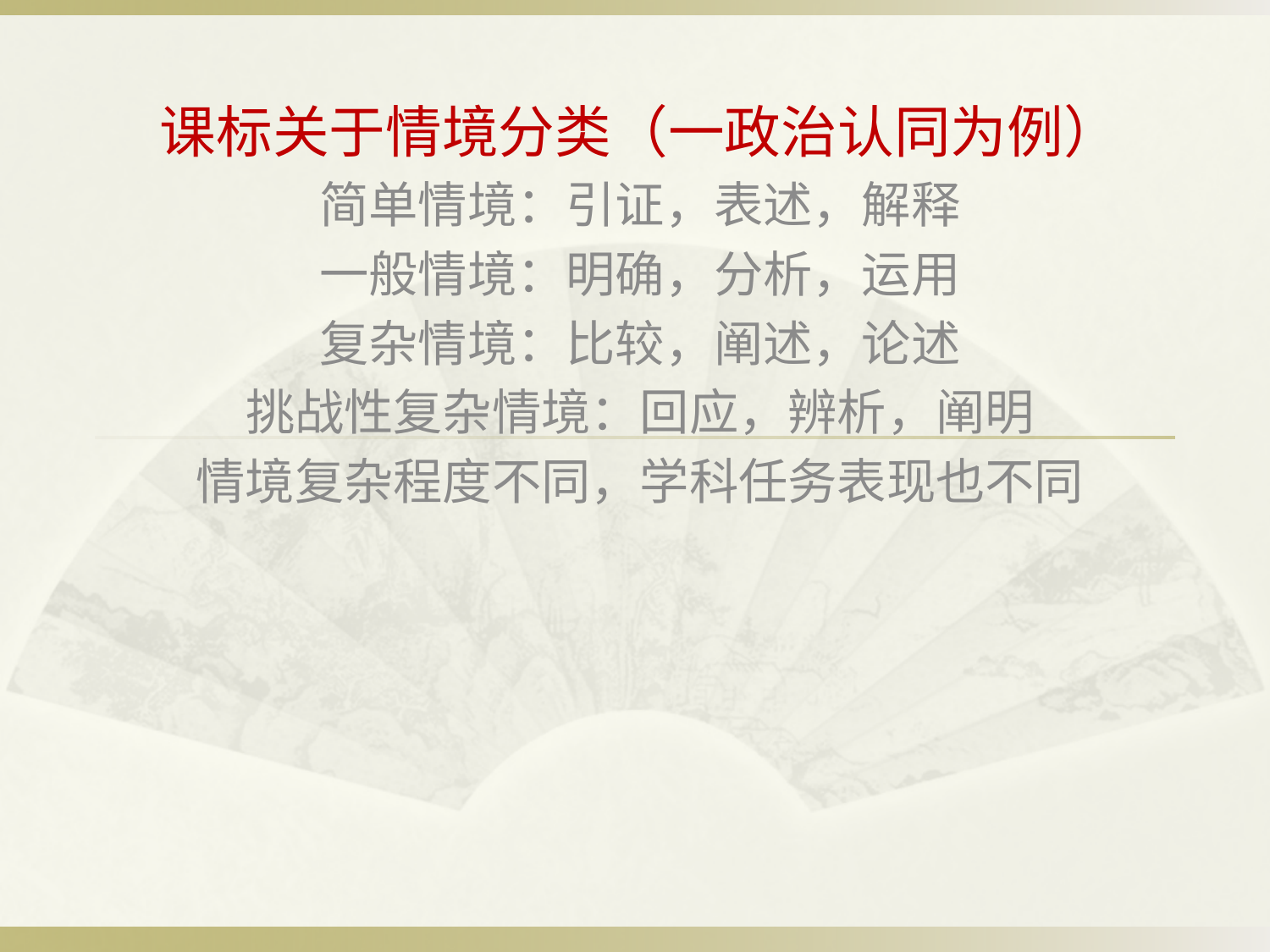

课标关于情境分类（一政治认同为例）
简单情境：引证，表述，解释
一般情境：明确，分析，运用
复杂情境：比较，阐述，论述
挑战性复杂情境：回应，辨析，阐明
情境复杂程度不同，学科任务表现也不同
#